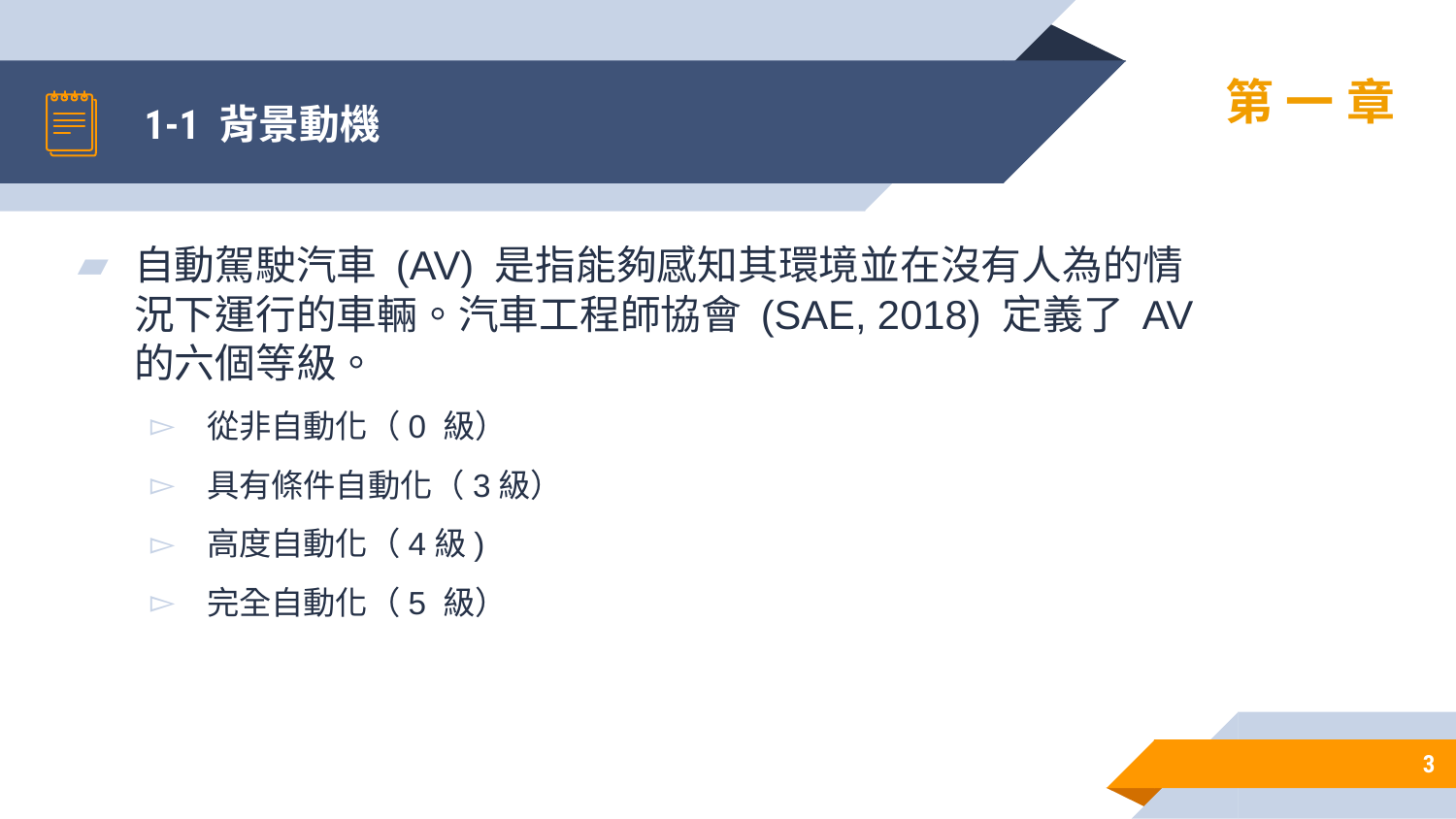

# 1-1 背景動機
第一章

自動駕駛汽車 (AV) 是指能夠感知其環境並在沒有人為的情況下運行的車輛。汽車工程師協會 (SAE, 2018) 定義了 AV 的六個等級。
從非自動化（0 級）
具有條件自動化（3級）
高度自動化（4級)
完全自動化（5 級）
3